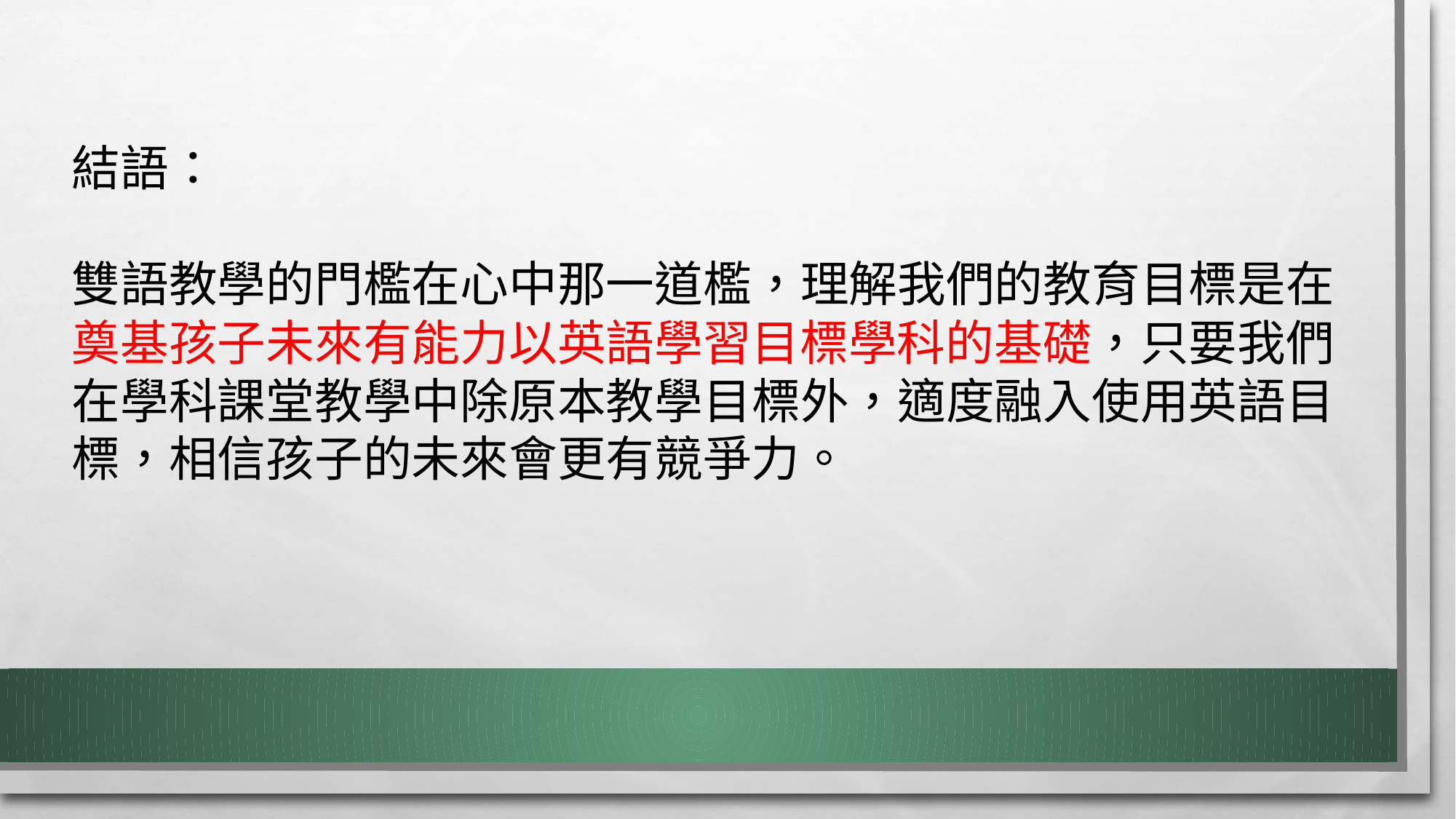

結語：

雙語教學的門檻在心中那一道檻，理解我們的教育目標是在
奠基孩子未來有能力以英語學習目標學科的基礎，只要我們
在學科課堂教學中除原本教學目標外，適度融入使用英語目
標，相信孩子的未來會更有競爭力。